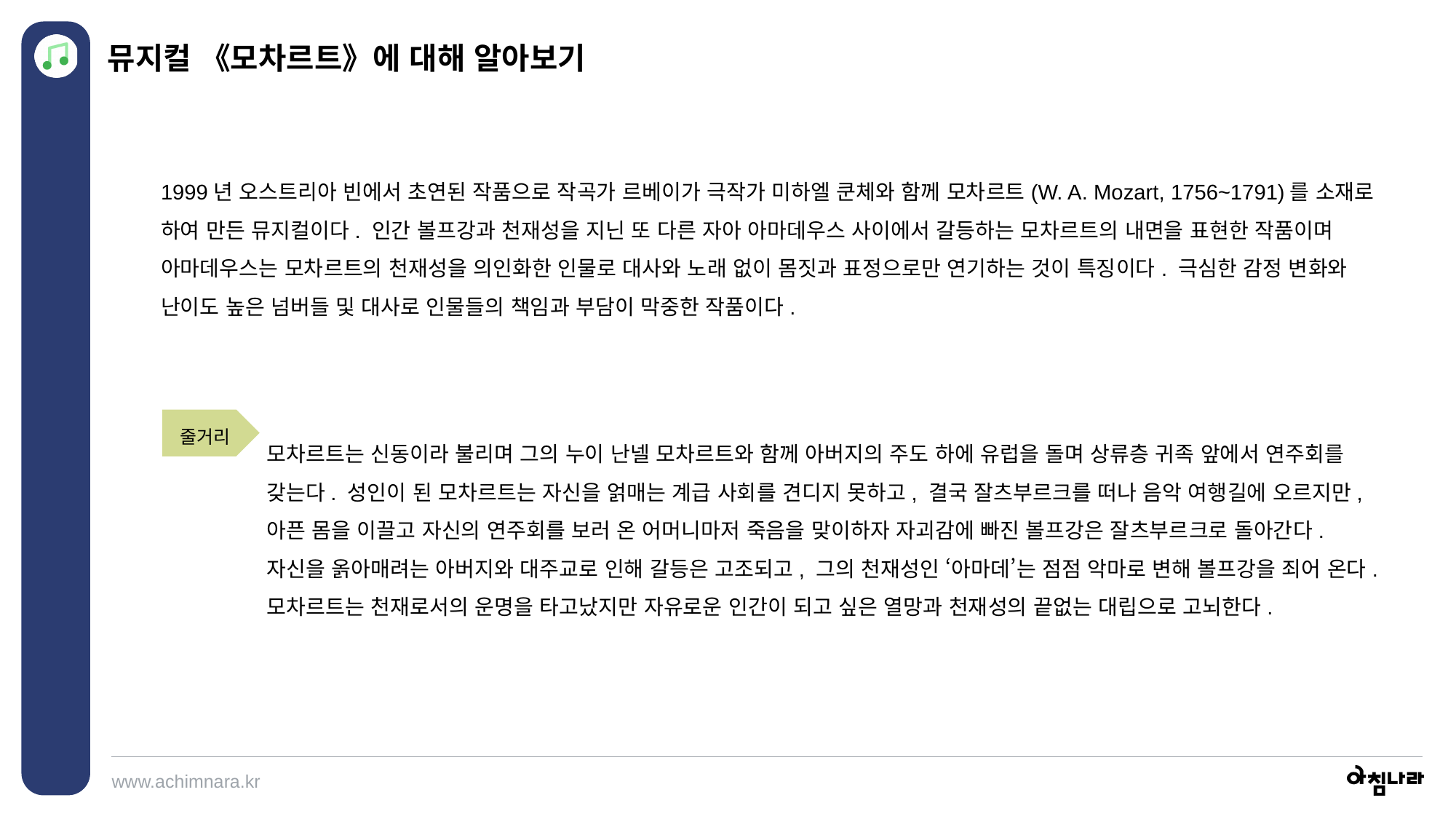

뮤지컬 《모차르트》에 대해 알아보기
1999년 오스트리아 빈에서 초연된 작품으로 작곡가 르베이가 극작가 미하엘 쿤체와 함께 모차르트(W. A. Mozart, 1756~1791)를 소재로 하여 만든 뮤지컬이다. 인간 볼프강과 천재성을 지닌 또 다른 자아 아마데우스 사이에서 갈등하는 모차르트의 내면을 표현한 작품이며 아마데우스는 모차르트의 천재성을 의인화한 인물로 대사와 노래 없이 몸짓과 표정으로만 연기하는 것이 특징이다. 극심한 감정 변화와 난이도 높은 넘버들 및 대사로 인물들의 책임과 부담이 막중한 작품이다.
모차르트는 신동이라 불리며 그의 누이 난넬 모차르트와 함께 아버지의 주도 하에 유럽을 돌며 상류층 귀족 앞에서 연주회를 갖는다. 성인이 된 모차르트는 자신을 얽매는 계급 사회를 견디지 못하고, 결국 잘츠부르크를 떠나 음악 여행길에 오르지만, 아픈 몸을 이끌고 자신의 연주회를 보러 온 어머니마저 죽음을 맞이하자 자괴감에 빠진 볼프강은 잘츠부르크로 돌아간다. 자신을 옭아매려는 아버지와 대주교로 인해 갈등은 고조되고, 그의 천재성인 ‘아마데’는 점점 악마로 변해 볼프강을 죄어 온다. 모차르트는 천재로서의 운명을 타고났지만 자유로운 인간이 되고 싶은 열망과 천재성의 끝없는 대립으로 고뇌한다.
줄거리